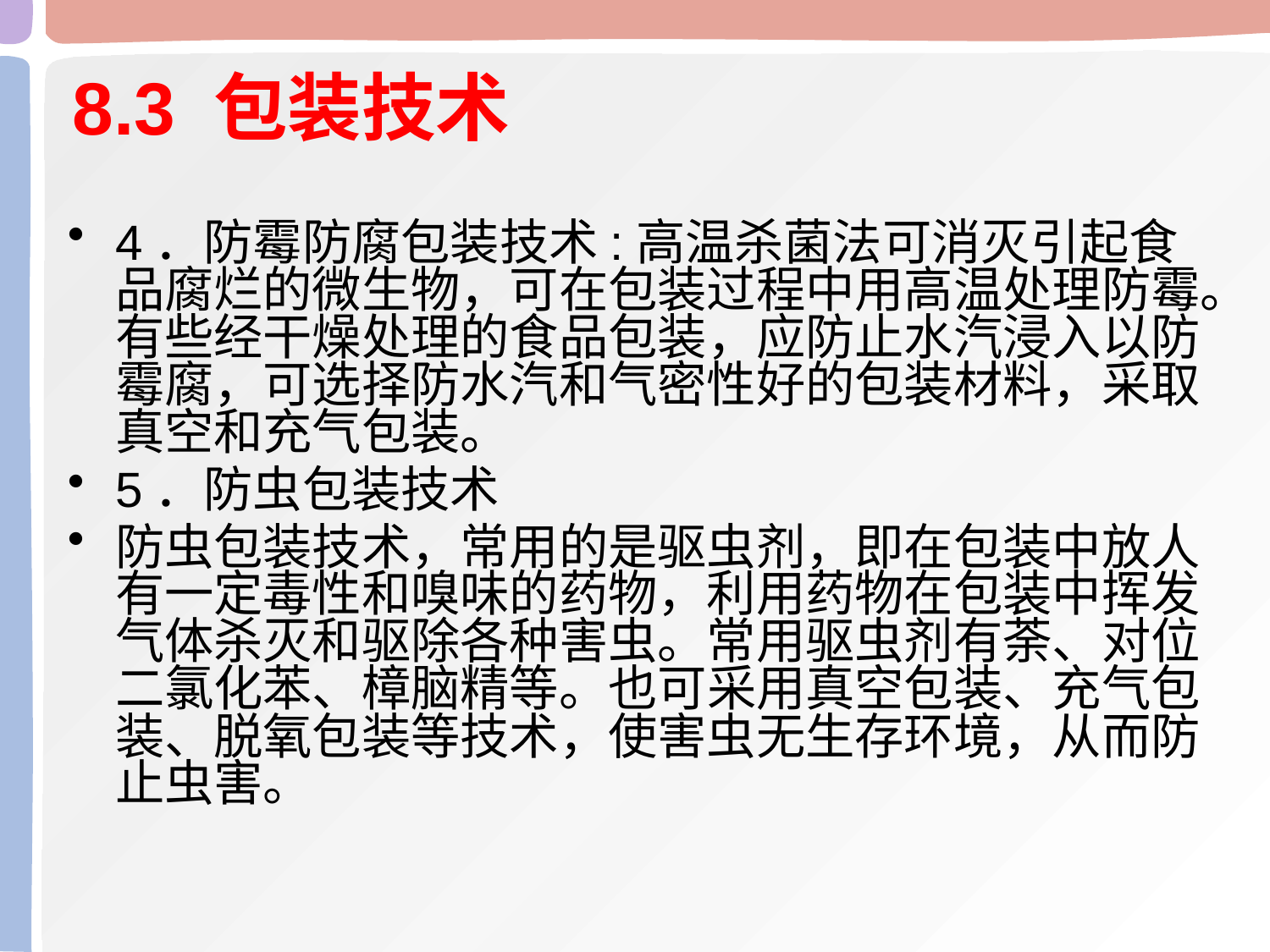

# 8.3 包装技术
4．防霉防腐包装技术:高温杀菌法可消灭引起食品腐烂的微生物，可在包装过程中用高温处理防霉。有些经干燥处理的食品包装，应防止水汽浸入以防霉腐，可选择防水汽和气密性好的包装材料，采取真空和充气包装。
5．防虫包装技术
防虫包装技术，常用的是驱虫剂，即在包装中放人有一定毒性和嗅味的药物，利用药物在包装中挥发气体杀灭和驱除各种害虫。常用驱虫剂有荼、对位二氯化苯、樟脑精等。也可采用真空包装、充气包装、脱氧包装等技术，使害虫无生存环境，从而防止虫害。